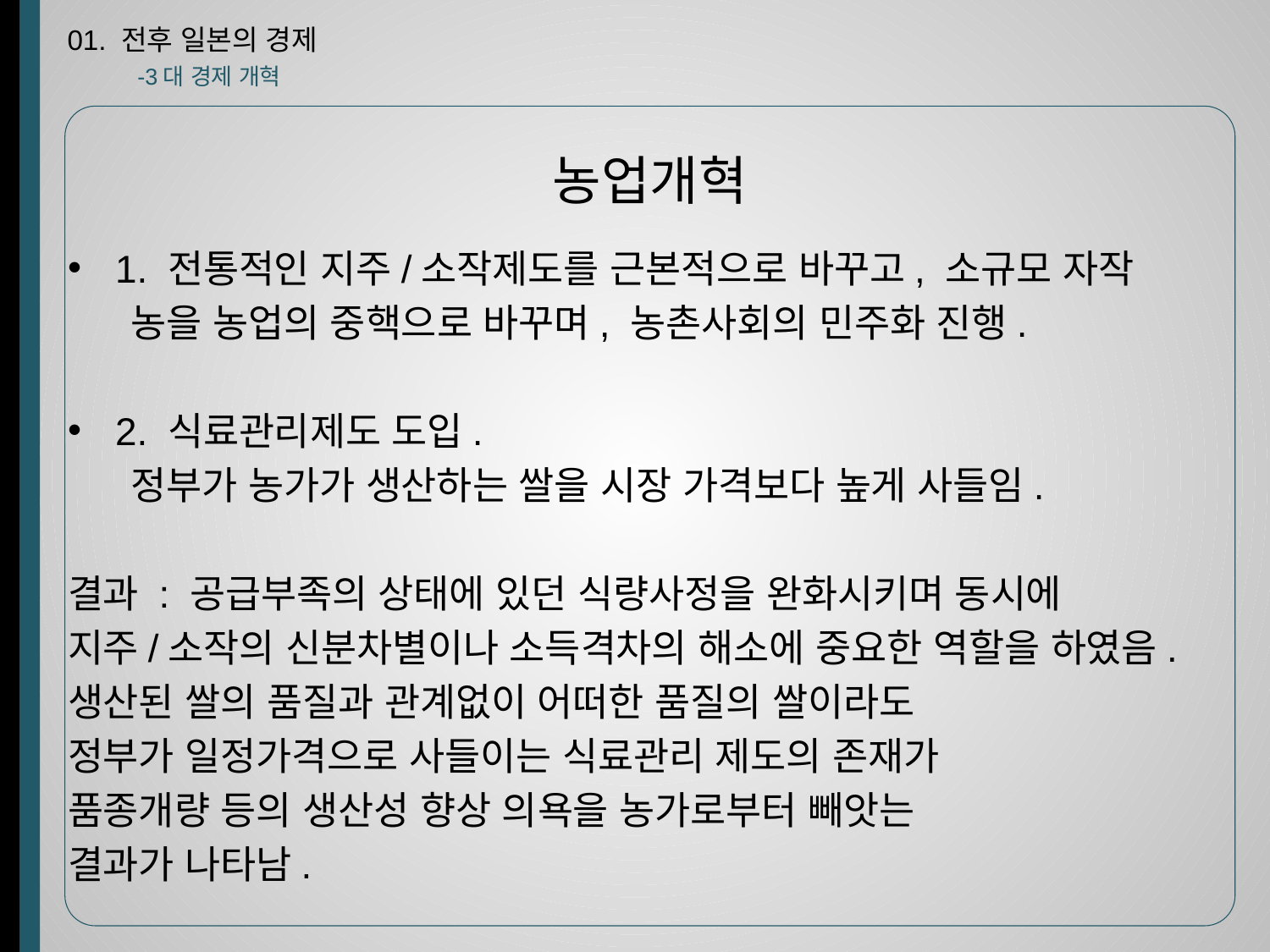

01. 전후 일본의 경제
-3대 경제 개혁
# 농업개혁

1. 전통적인 지주/소작제도를 근본적으로 바꾸고, 소규모 자작
     농을 농업의 중핵으로 바꾸며, 농촌사회의 민주화 진행.

2. 식료관리제도 도입.
     정부가 농가가 생산하는 쌀을 시장 가격보다 높게 사들임.

결과 : 공급부족의 상태에 있던 식량사정을 완화시키며 동시에
지주/소작의 신분차별이나 소득격차의 해소에 중요한 역할을 하였음.
생산된 쌀의 품질과 관계없이 어떠한 품질의 쌀이라도
정부가 일정가격으로 사들이는 식료관리 제도의 존재가
품종개량 등의 생산성 향상 의욕을 농가로부터 빼앗는
결과가 나타남.